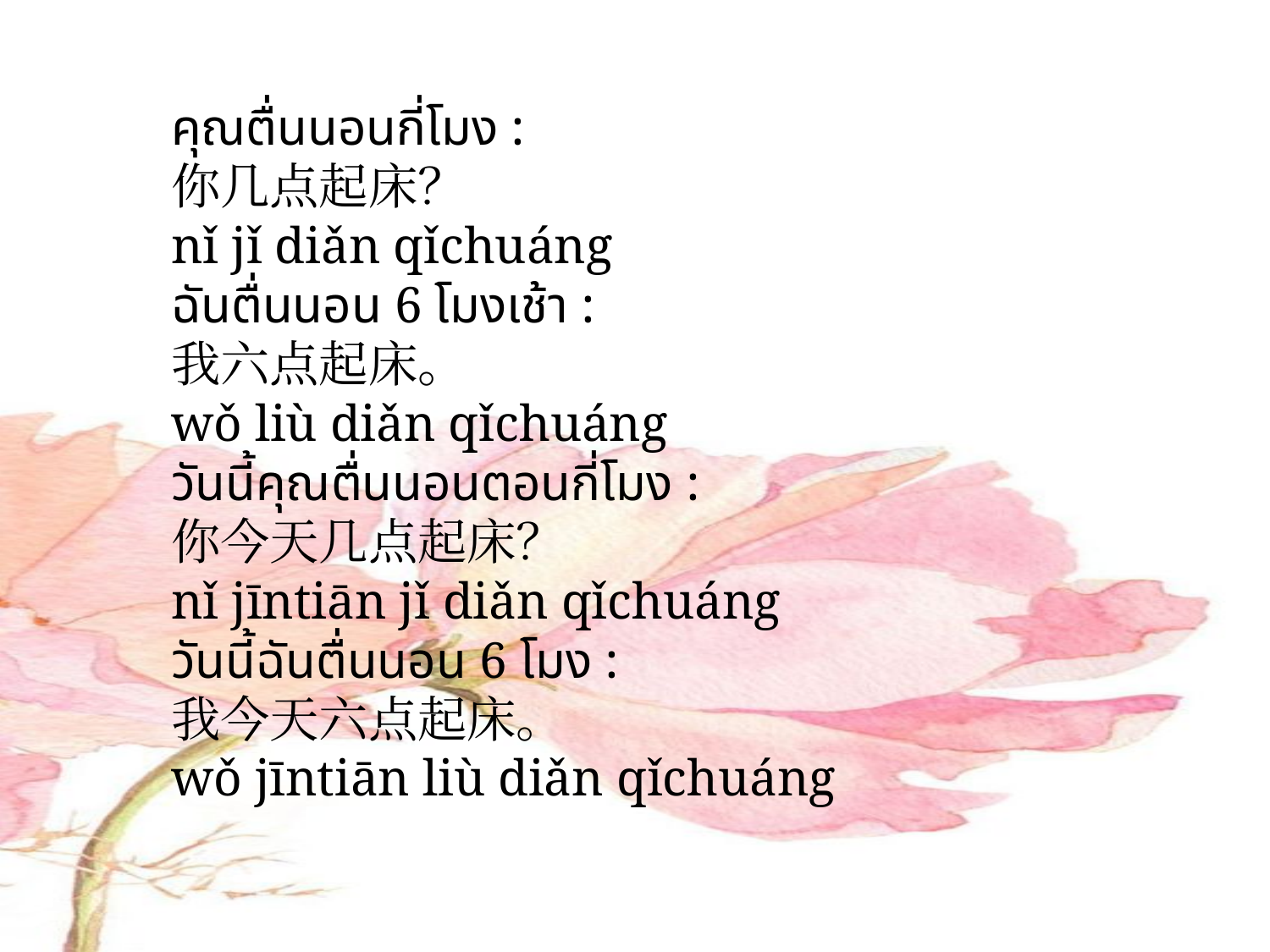

คุณตื่นนอนกี่โมง :
你几点起床？
nǐ jǐ diǎn qǐchuáng
ฉันตื่นนอน 6 โมงเช้า :
我六点起床。
wǒ liù diǎn qǐchuáng
วันนี้คุณตื่นนอนตอนกี่โมง :
你今天几点起床？
nǐ jīntiān jǐ diǎn qǐchuáng
วันนี้ฉันตื่นนอน 6 โมง :
我今天六点起床。
wǒ jīntiān liù diǎn qǐchuáng